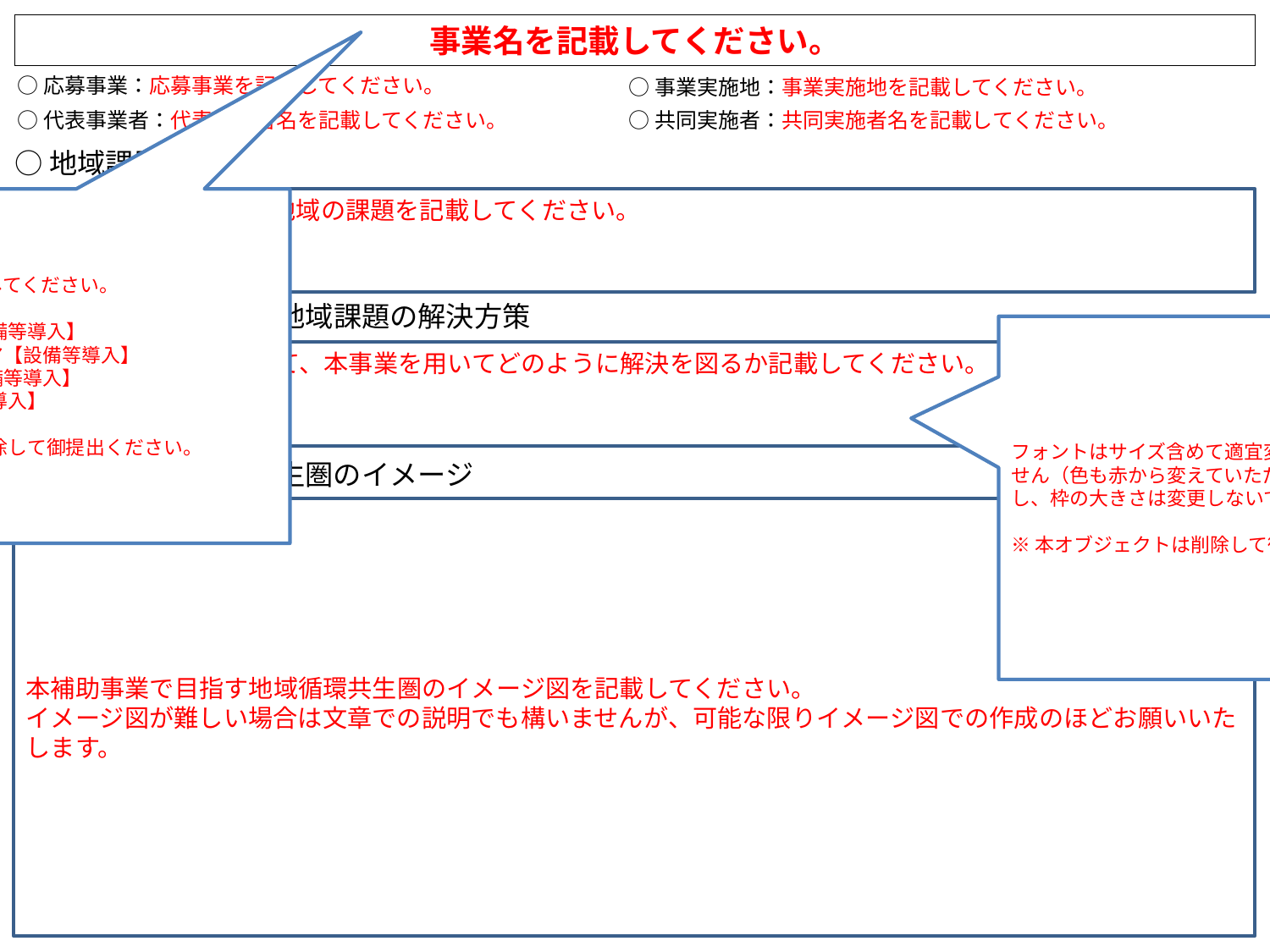

事業名を記載してください。
○応募事業：応募事業を記載してください。
○事業実施地：事業実施地を記載してください。
○代表事業者：代表事業者名を記載してください。
○共同実施者：共同実施者名を記載してください。
○地域課題
以下の何れかから選択してください。

・自立・分散エネ 【設備等導入】
・エネルギー自給エリア【設備等導入】
・温泉熱等利活用【設備等導入】
・脱炭素交通 【設備等導入】

※本オブジェクトは削除して御提出ください。
地球温暖化に限らず、地域の課題を記載してください。
○本事業を活用した地域課題の解決方策
フォントはサイズ含めて適宜変更していただいて構いません（色も赤から変えていただいて構いません）。ただし、枠の大きさは変更しないでください。

※本オブジェクトは削除して御提出ください。
上記の地域課題について、本事業を用いてどのように解決を図るか記載してください。
○目指す地域循環共生圏のイメージ
本補助事業で目指す地域循環共生圏のイメージ図を記載してください。
イメージ図が難しい場合は文章での説明でも構いませんが、可能な限りイメージ図での作成のほどお願いいたします。